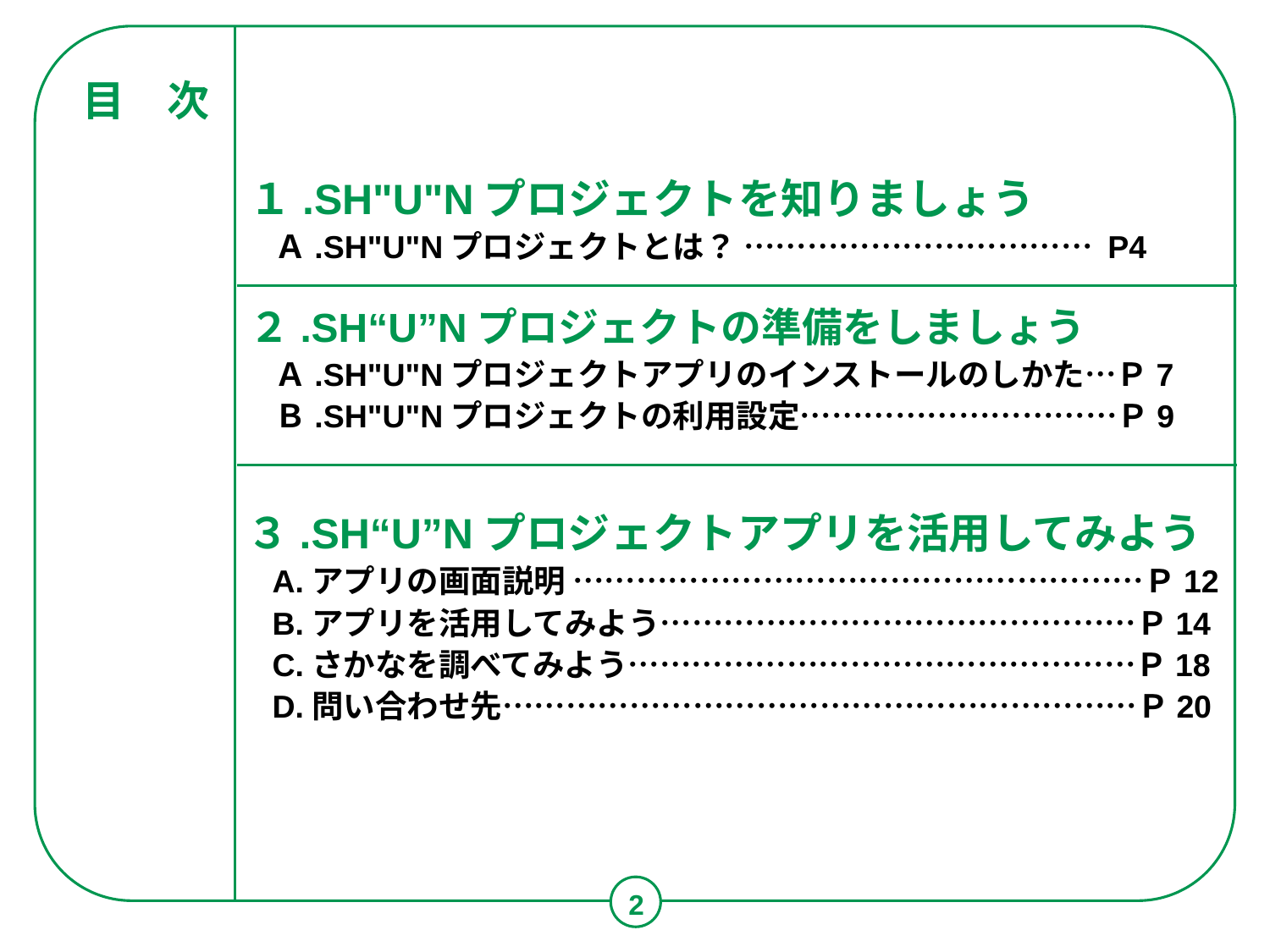

目　次
１.SH"U"Nプロジェクトを知りましょう
Ａ.SH"U"Nプロジェクトとは？ …………………………… P4

２.SH“U”Nプロジェクトの準備をしましょう
Ａ.SH"U"Nプロジェクトアプリのインストールのしかた…Ｐ7
Ｂ.SH"U"Nプロジェクトの利用設定…………………………Ｐ9
３.SH“U”Nプロジェクトアプリを活用してみよう
A.アプリの画面説明 ………………………………………………Ｐ12
B.アプリを活用してみよう………………………………………Ｐ14
C.さかなを調べてみよう…………………………………………Ｐ18
D.問い合わせ先……………………………………………………Ｐ20